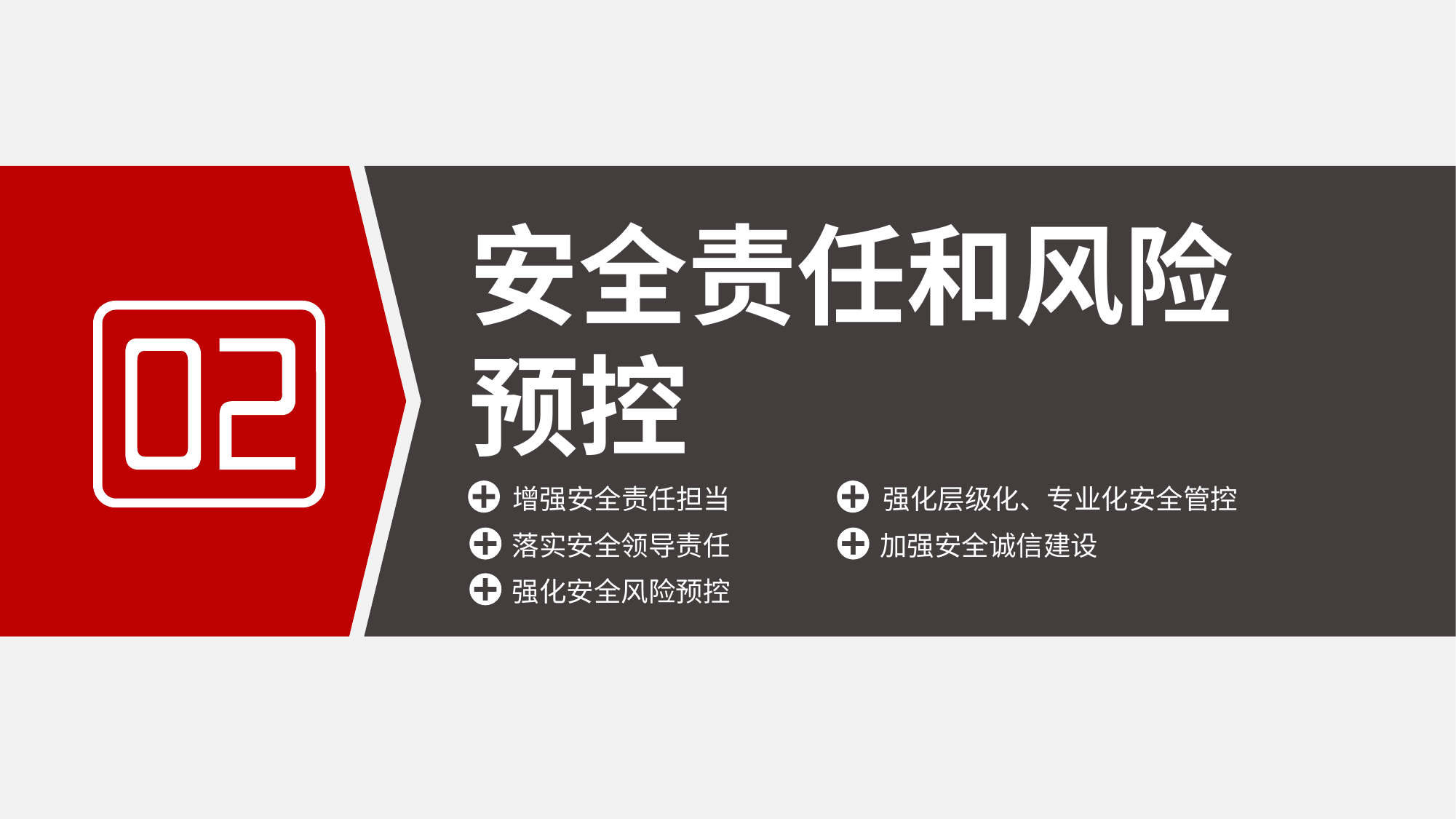

安全责任和风险预控

增强安全责任担当
强化层级化、专业化安全管控

落实安全领导责任
加强安全诚信建设

强化安全风险预控